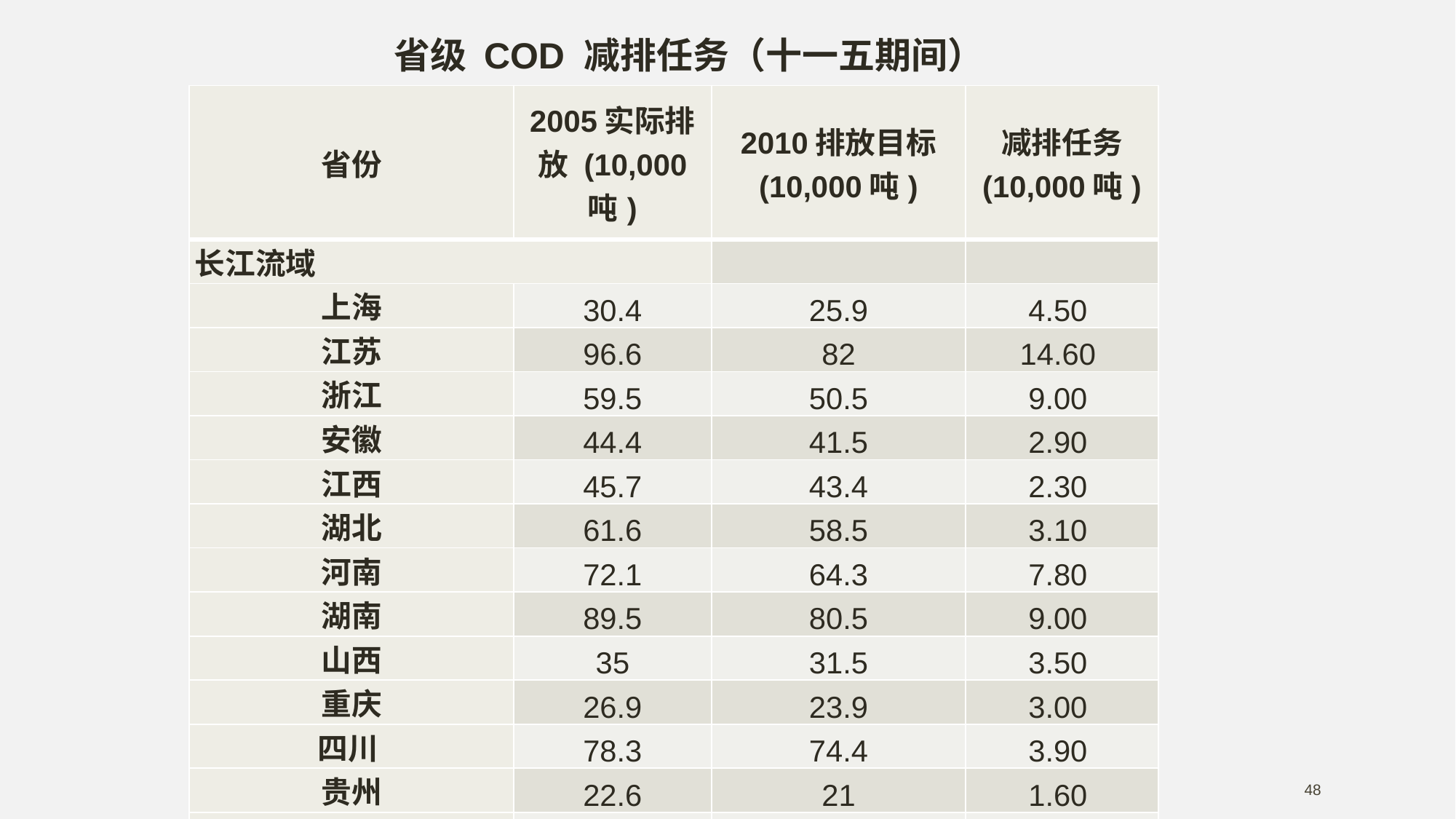

省级 COD 减排任务（十一五期间）
| 省份 | 2005实际排放 (10,000 吨) | 2010排放目标 (10,000吨) | 减排任务 (10,000吨) |
| --- | --- | --- | --- |
| 长江流域 |  |  |  |
| 上海 | 30.4 | 25.9 | 4.50 |
| 江苏 | 96.6 | 82 | 14.60 |
| 浙江 | 59.5 | 50.5 | 9.00 |
| 安徽 | 44.4 | 41.5 | 2.90 |
| 江西 | 45.7 | 43.4 | 2.30 |
| 湖北 | 61.6 | 58.5 | 3.10 |
| 河南 | 72.1 | 64.3 | 7.80 |
| 湖南 | 89.5 | 80.5 | 9.00 |
| 山西 | 35 | 31.5 | 3.50 |
| 重庆 | 26.9 | 23.9 | 3.00 |
| 四川 | 78.3 | 74.4 | 3.90 |
| 贵州 | 22.6 | 21 | 1.60 |
| 云南 | 28.5 | 27.1 | 1.40 |
48